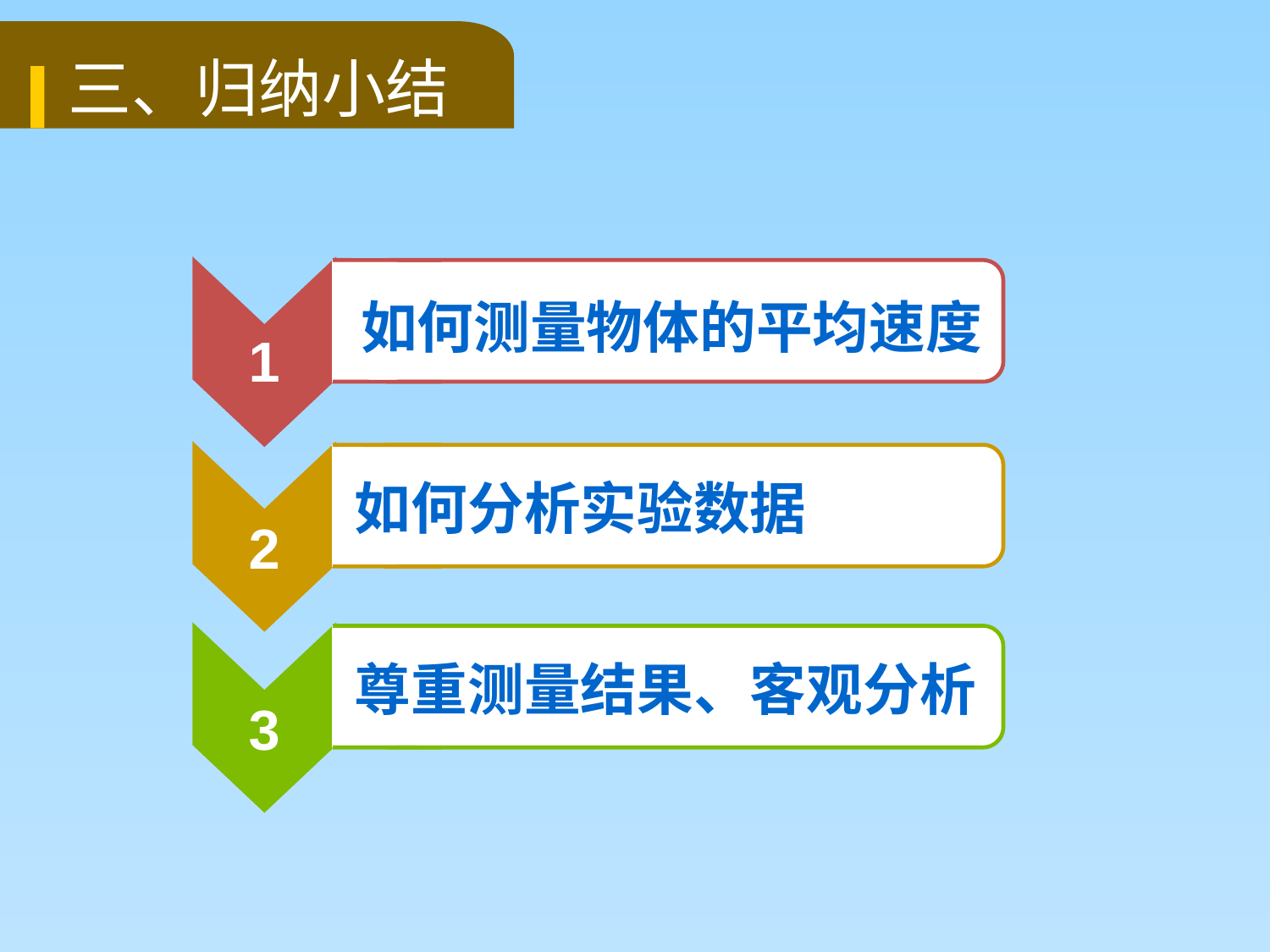

三、归纳小结

如何测量物体的平均速度
如何分析实验数据
尊重测量结果、客观分析
1
2
3